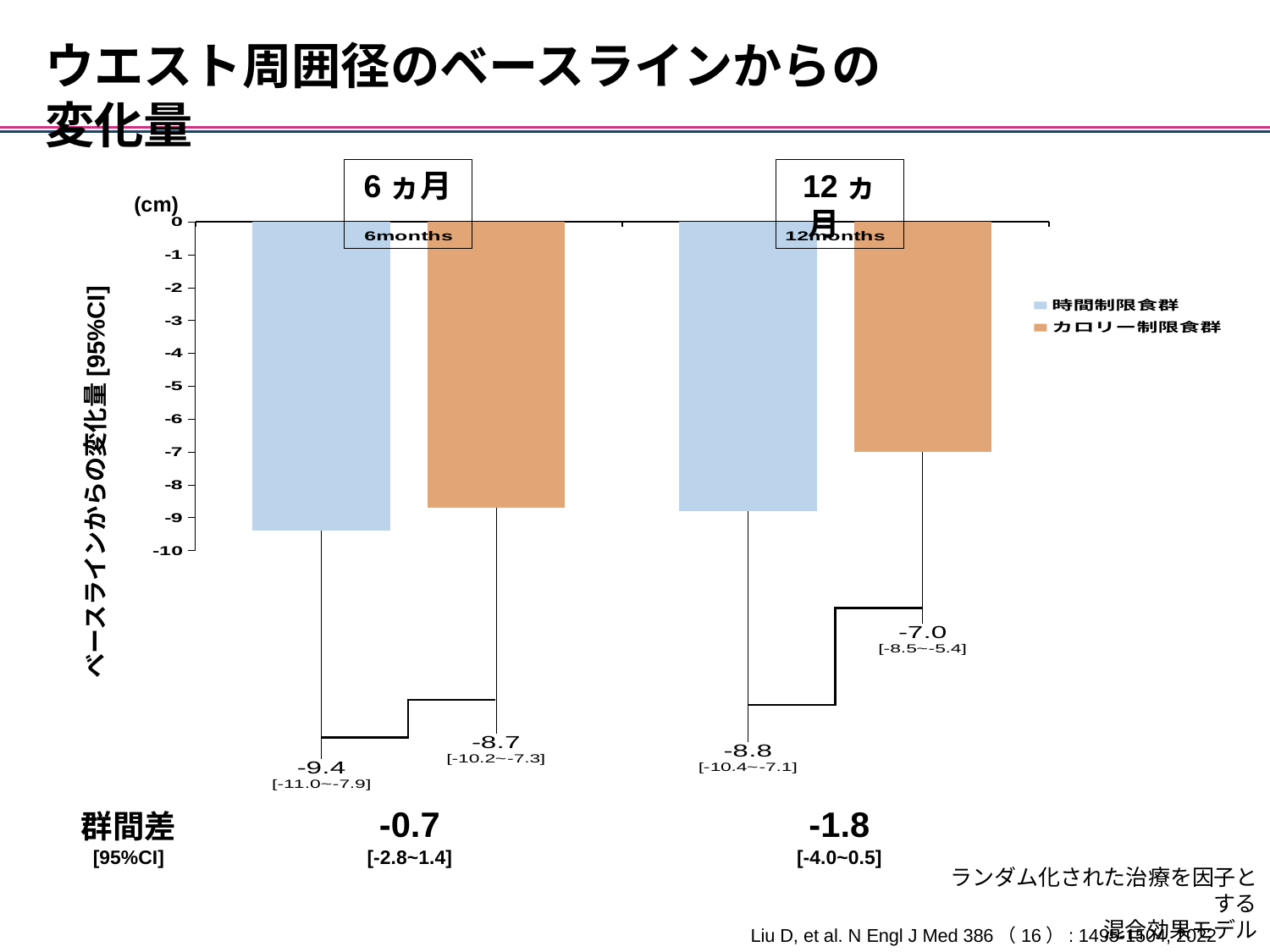

ウエスト周囲径のベースラインからの変化量
6ヵ月
12ヵ月
(cm)

### Chart

| Category | 時間制限食群 | カロリー制限食群 |
|---|---|---|
| 6months | -9.4 | -8.7 |
| 12months | -8.8 | -7.0 |
ベースラインからの変化量[95%CI]
-0.7
[-2.8~1.4]
-1.8
[-4.0~0.5]
群間差
[95%CI]
ランダム化された治療を因子とする
混合効果モデル
Liu D, et al. N Engl J Med 386（16）: 1495-1504, 2022